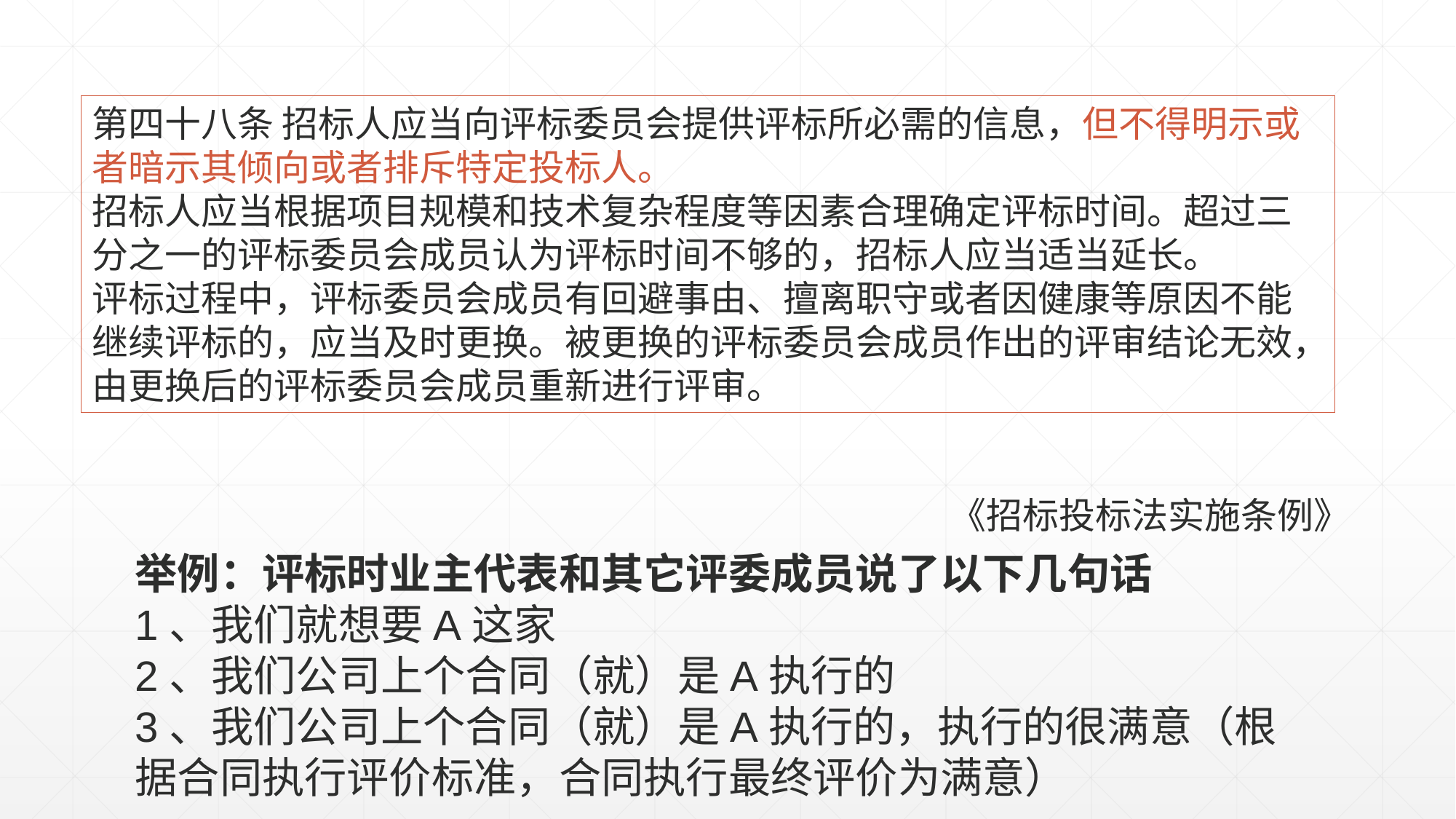

第四十八条 招标人应当向评标委员会提供评标所必需的信息，但不得明示或者暗示其倾向或者排斥特定投标人。
招标人应当根据项目规模和技术复杂程度等因素合理确定评标时间。超过三分之一的评标委员会成员认为评标时间不够的，招标人应当适当延长。
评标过程中，评标委员会成员有回避事由、擅离职守或者因健康等原因不能继续评标的，应当及时更换。被更换的评标委员会成员作出的评审结论无效，由更换后的评标委员会成员重新进行评审。
《招标投标法实施条例》
举例：评标时业主代表和其它评委成员说了以下几句话
1、我们就想要A这家
2、我们公司上个合同（就）是A执行的
3、我们公司上个合同（就）是A执行的，执行的很满意（根据合同执行评价标准，合同执行最终评价为满意）